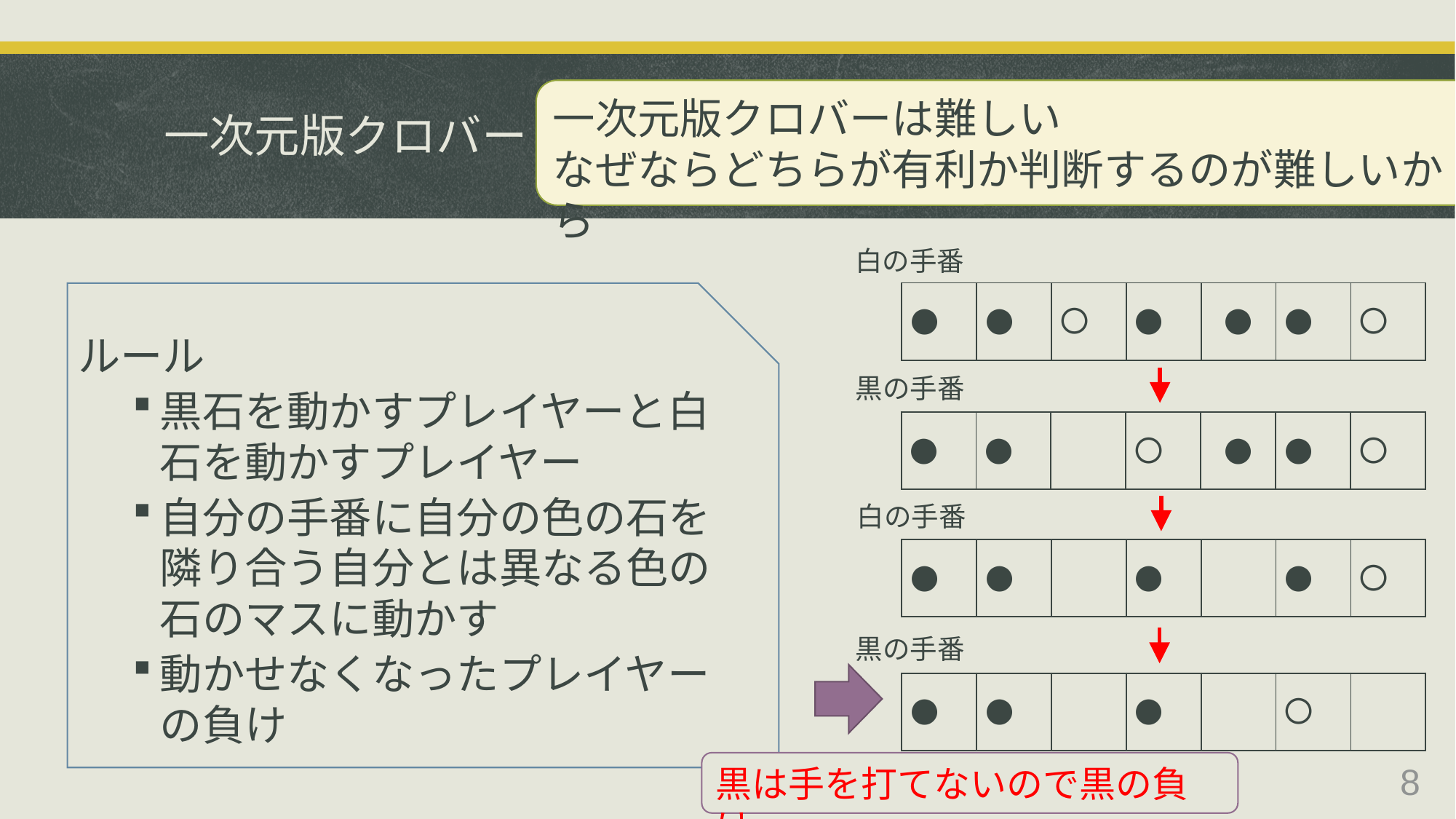

# 一次元版クロバー
一次元版クロバーは難しい
なぜならどちらが有利か判断するのが難しいから
白の手番

| ● | ● | ○ | ● | ● | ● | ○ |
| --- | --- | --- | --- | --- | --- | --- |
ルール
黒石を動かすプレイヤーと白石を動かすプレイヤー
自分の手番に自分の色の石を
隣り合う自分とは異なる色の
石のマスに動かす
動かせなくなったプレイヤーの負け

黒の手番
| ● | ● |  | ○ | ● | ● | ○ |
| --- | --- | --- | --- | --- | --- | --- |
白の手番
| ● | ● |  | ● |  | ● | ○ |
| --- | --- | --- | --- | --- | --- | --- |
黒の手番

| ● | ● |  | ● |  | ○ |  |
| --- | --- | --- | --- | --- | --- | --- |
黒は手を打てないので黒の負け
8